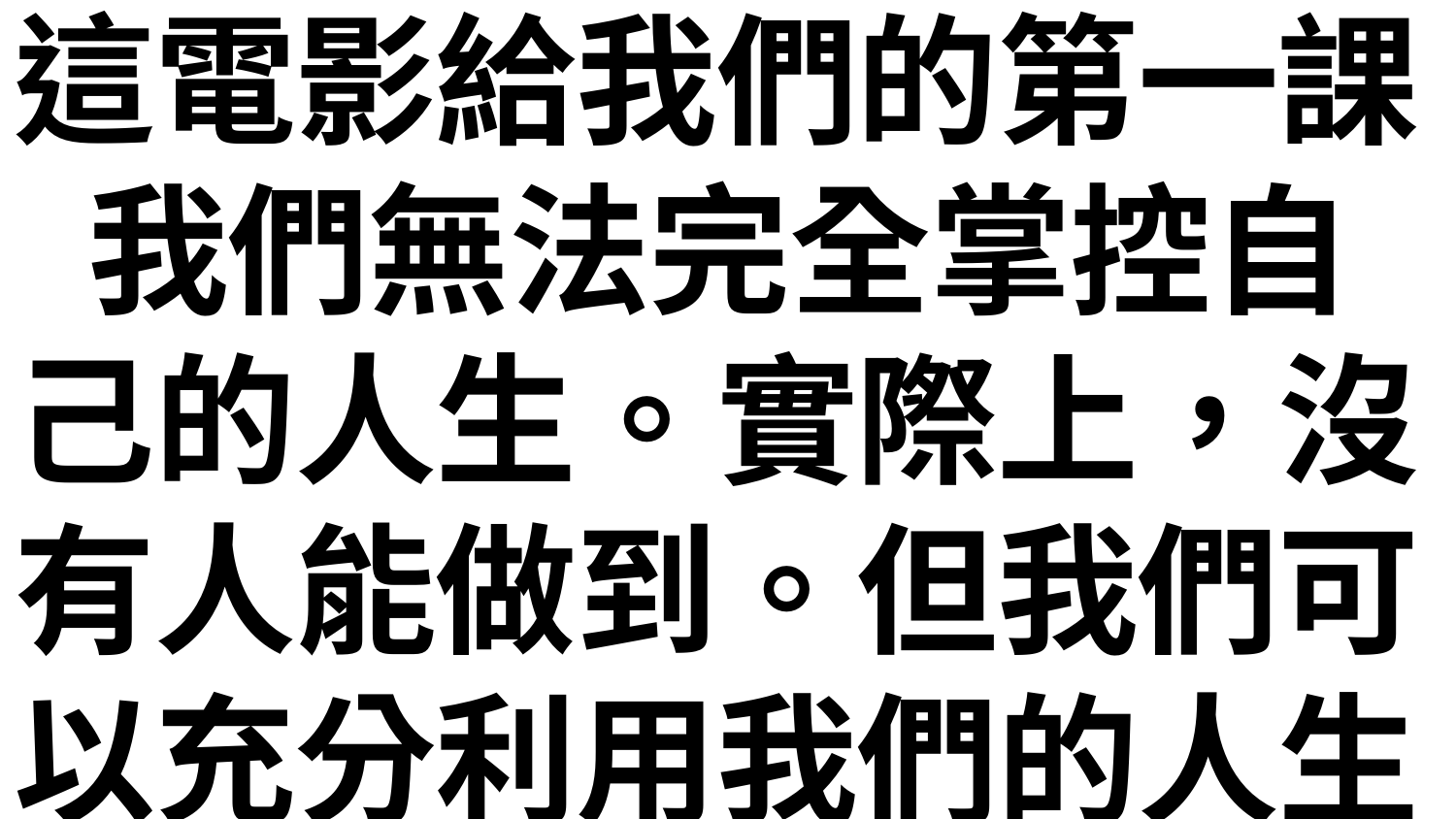

這電影給我們的第一課: 我們無法完全掌控自己的人生。實際上，沒有人能做到。但我們可以充分利用我們的人生。